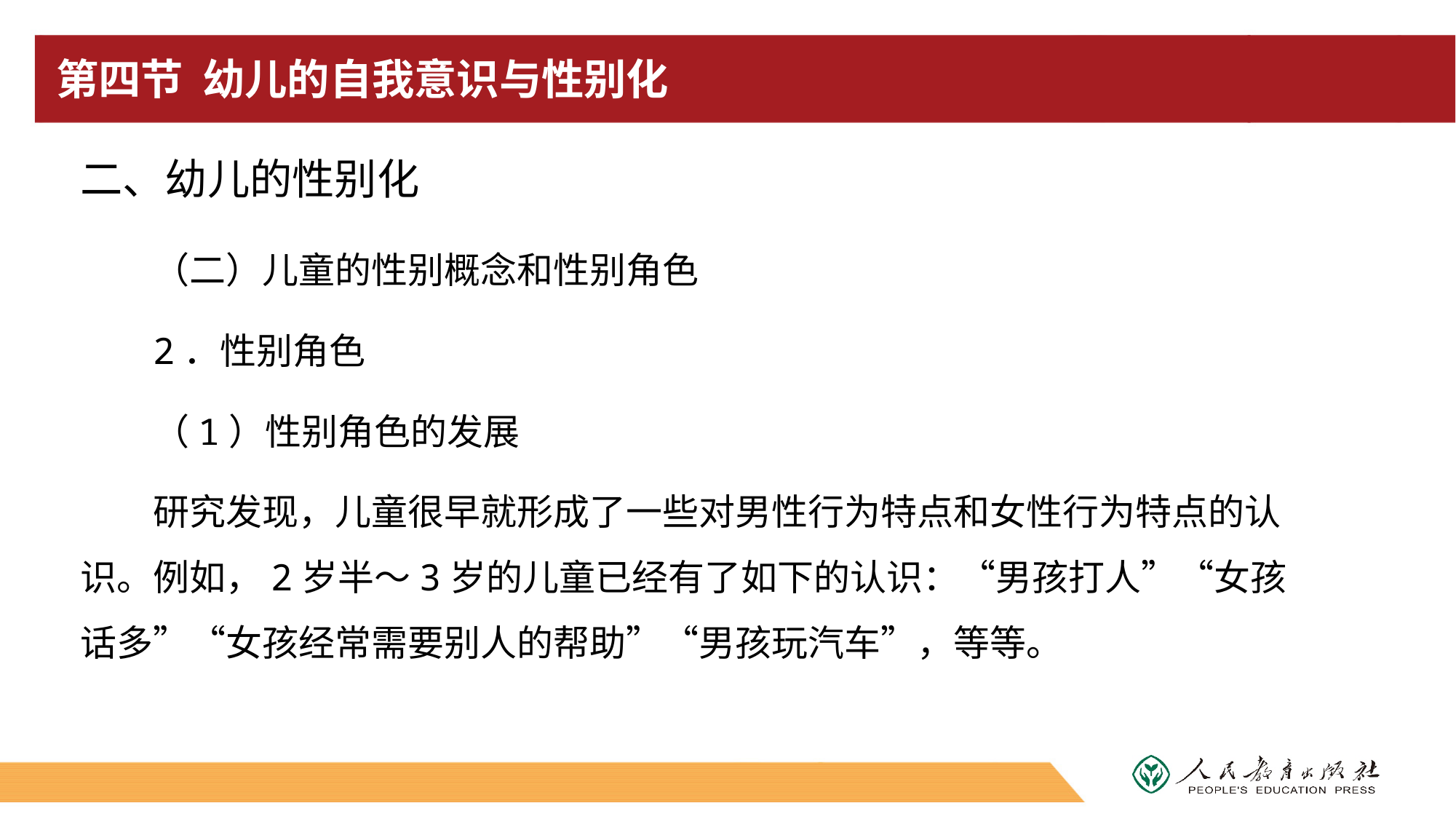

# 第四节  幼儿的自我意识与性别化
二、幼儿的性别化
（二）儿童的性别概念和性别角色
2．性别角色
（1）性别角色的发展
研究发现，儿童很早就形成了一些对男性行为特点和女性行为特点的认识。例如，2岁半～3岁的儿童已经有了如下的认识：“男孩打人”“女孩话多”“女孩经常需要别人的帮助”“男孩玩汽车”，等等。